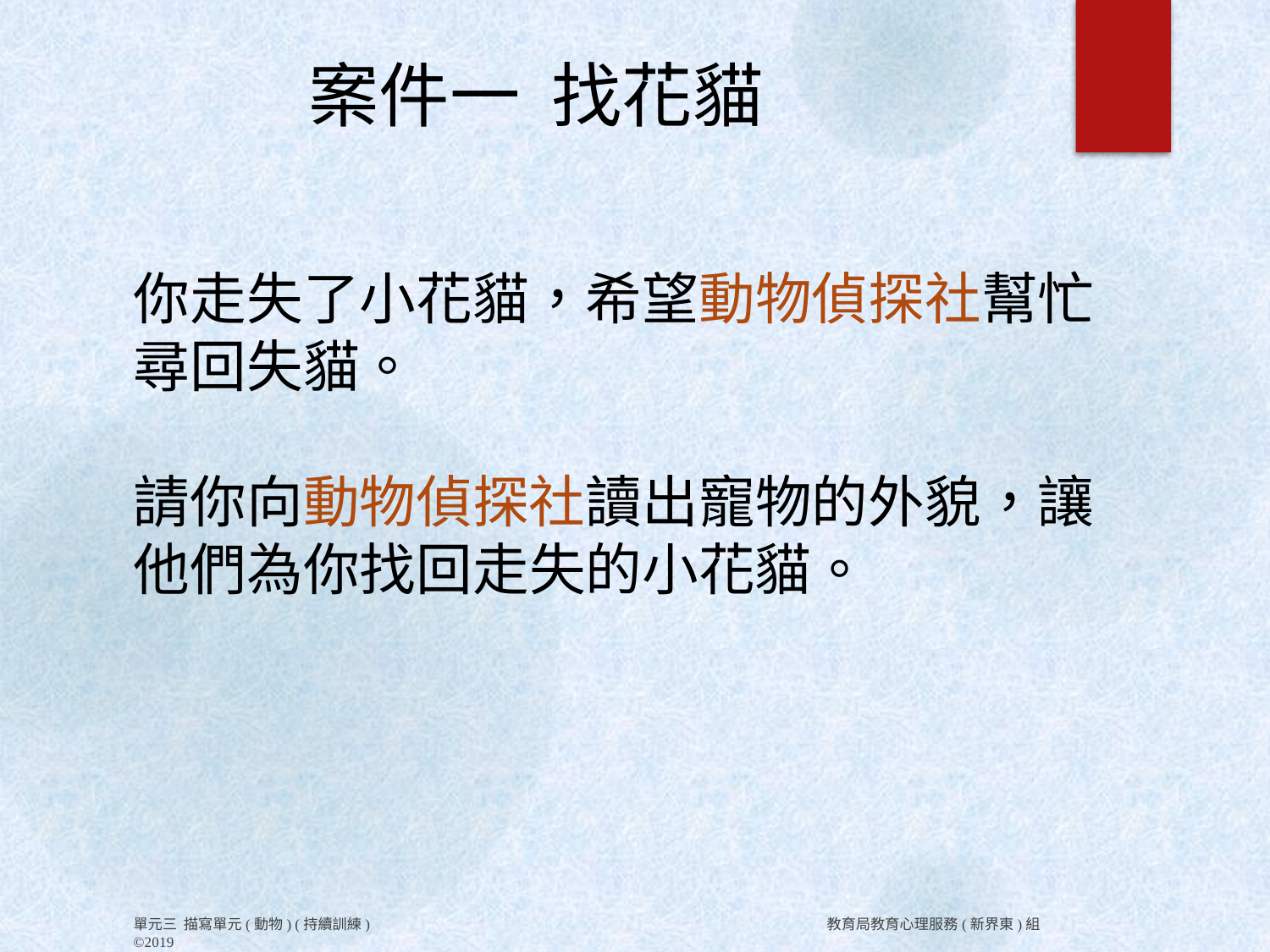

案件一  找花貓
你走失了小花貓，希望動物偵探社幫忙尋回失貓。

請你向動物偵探社讀出寵物的外貌，讓他們為你找回走失的小花貓。
單元三  描寫單元(動物) (持續訓練)                                                                                                                              教育局教育心理服務(新界東)組 ©2019